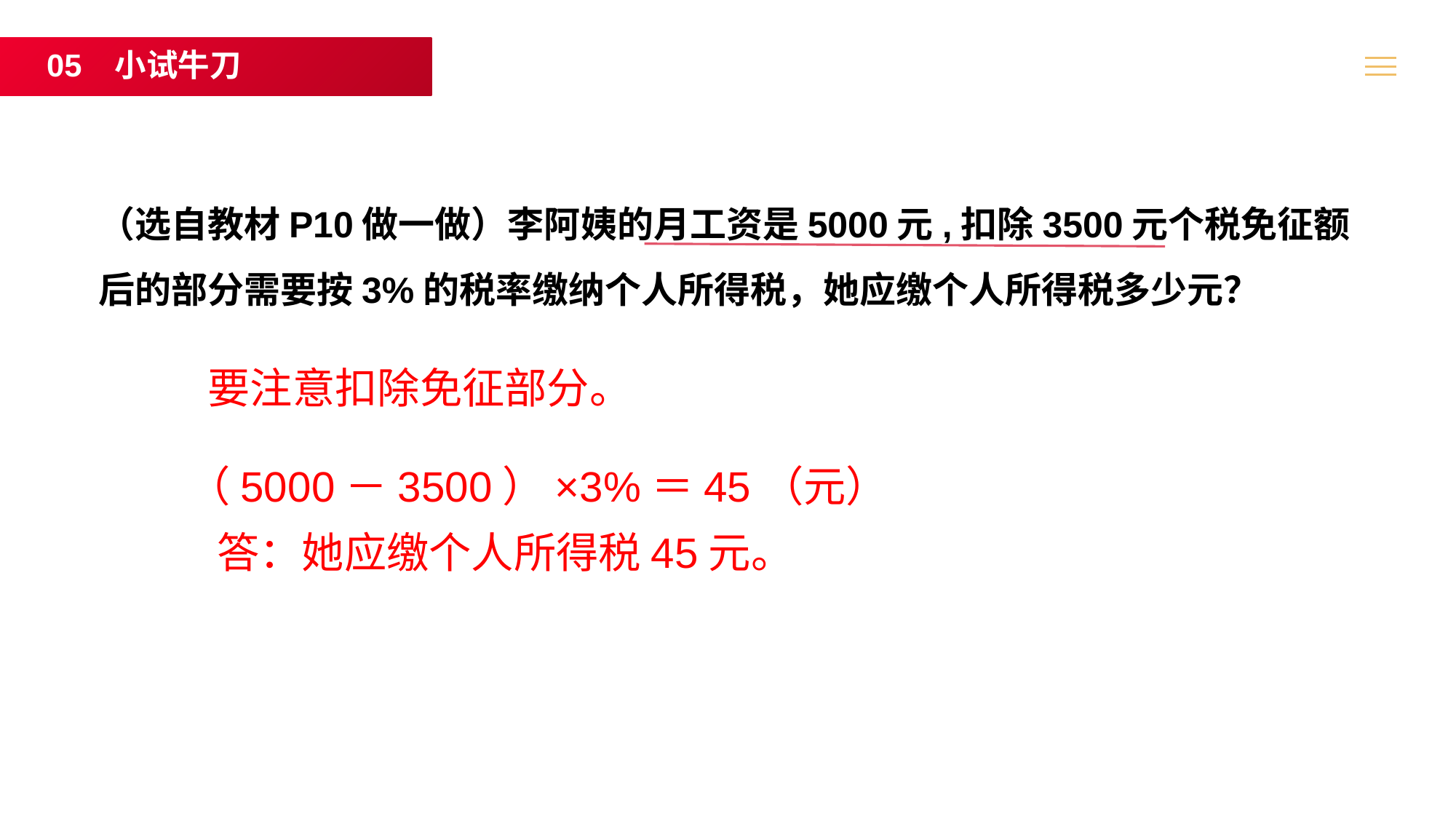

05   小试牛刀
（选自教材P10做一做）李阿姨的月工资是5000元,扣除3500元个税免征额后的部分需要按3%的税率缴纳个人所得税，她应缴个人所得税多少元？
要注意扣除免征部分。
（5000－3500）×3%＝45（元）
  答：她应缴个人所得税45元。